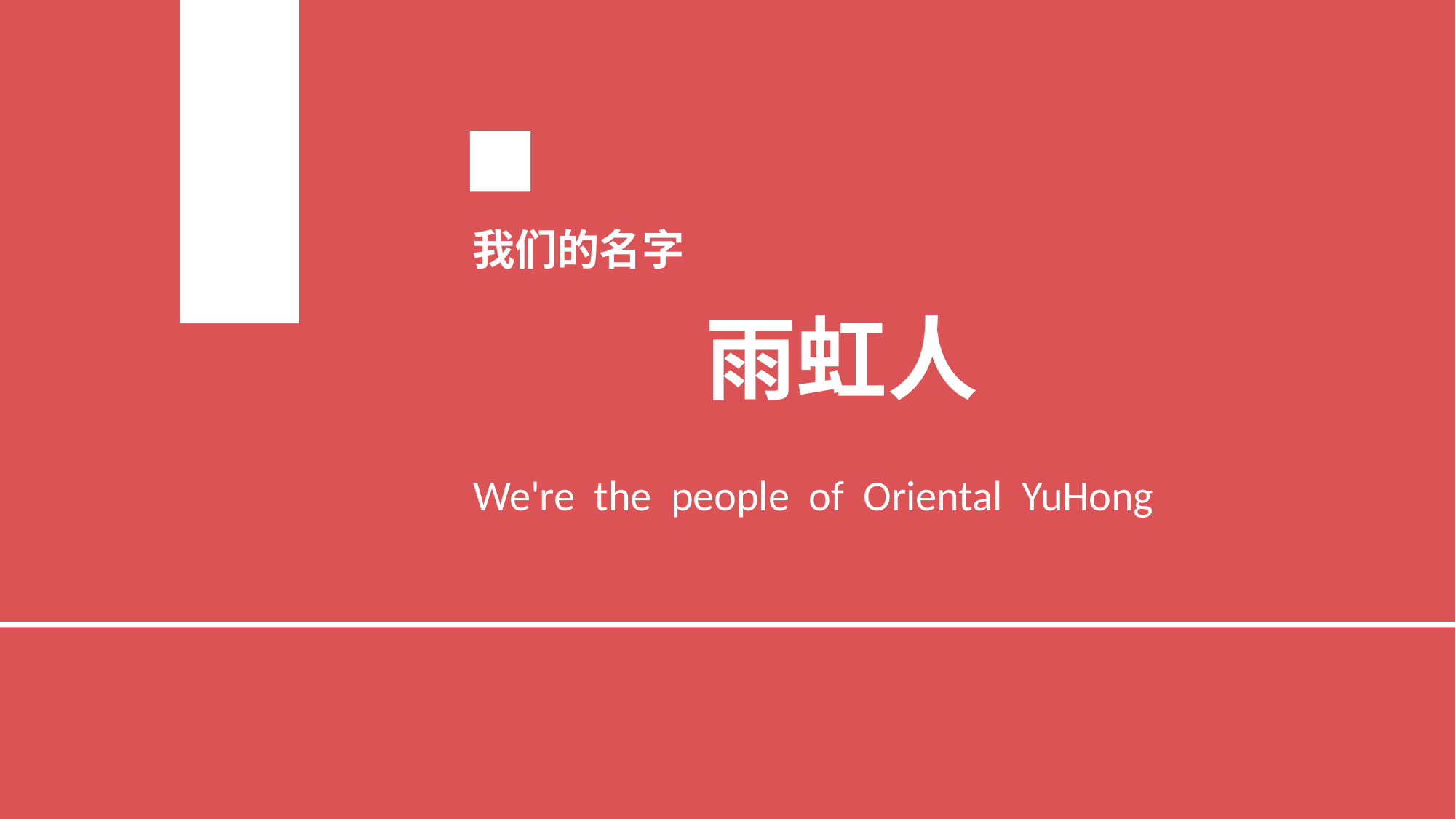

我们的名字
雨虹人
We're  the  people  of  Oriental  YuHong